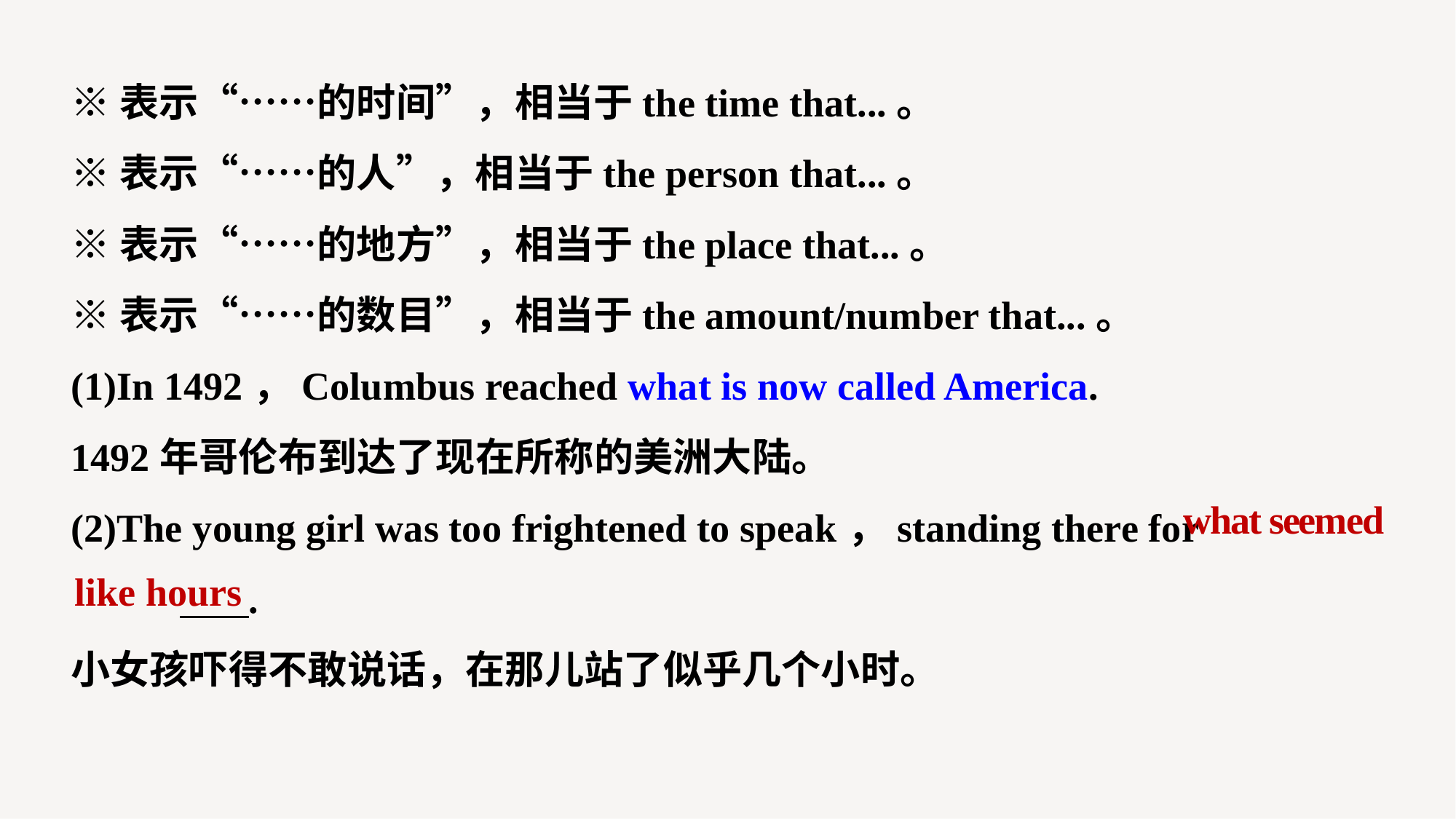

※表示“……的时间”，相当于the time that...。
※表示“……的人”，相当于the person that...。
※表示“……的地方”，相当于the place that...。
※表示“……的数目”，相当于the amount/number that...。
(1)In 1492，Columbus reached what is now called America.
1492年哥伦布到达了现在所称的美洲大陆。
(2)The young girl was too frightened to speak，standing there for 			       .
小女孩吓得不敢说话，在那儿站了似乎几个小时。
what seemed
like hours